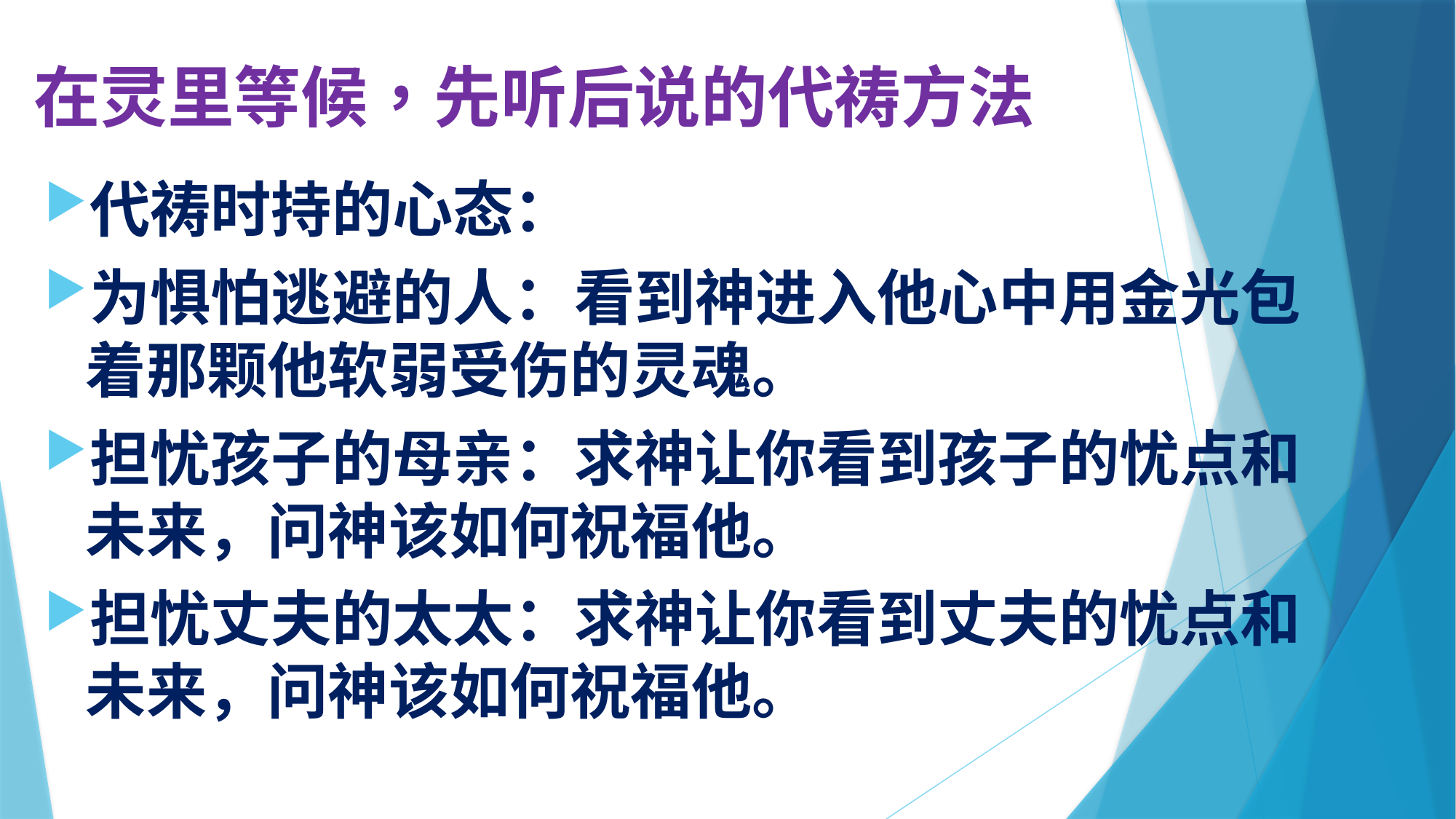

# 在灵里等候，先听后说的代祷方法
代祷时持的心态：
为惧怕逃避的人：看到神进入他心中用金光包着那颗他软弱受伤的灵魂。
担忧孩子的母亲：求神让你看到孩子的忧点和未来，问神该如何祝福他。
担忧丈夫的太太：求神让你看到丈夫的忧点和未来，问神该如何祝福他。